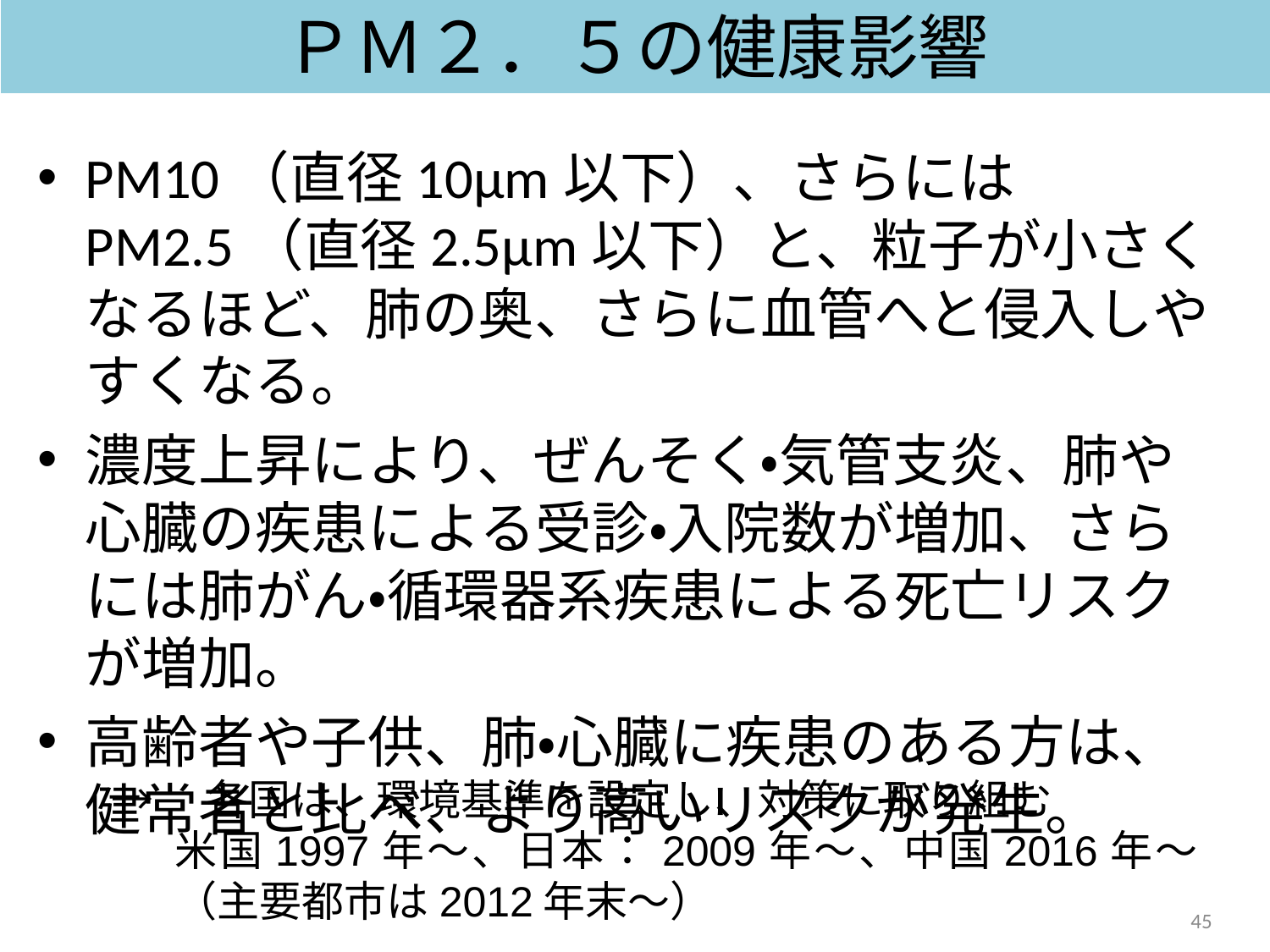

ＰＭ２．５の健康影響
PM10（直径10μm以下）、さらにはPM2.5（直径2.5μm以下）と、粒子が小さくなるほど、肺の奥、さらに血管へと侵入しやすくなる。
濃度上昇により、ぜんそく・気管支炎、肺や心臓の疾患による受診・入院数が増加、さらには肺がん・循環器系疾患による死亡リスクが増加。
高齢者や子供、肺・心臓に疾患のある方は、健常者と比べ、より高いリスクが発生。

→　各国は、環境基準を設定し、対策に取り組む
米国1997年～、日本：2009年～、中国2016年～（主要都市は2012年末～）
45